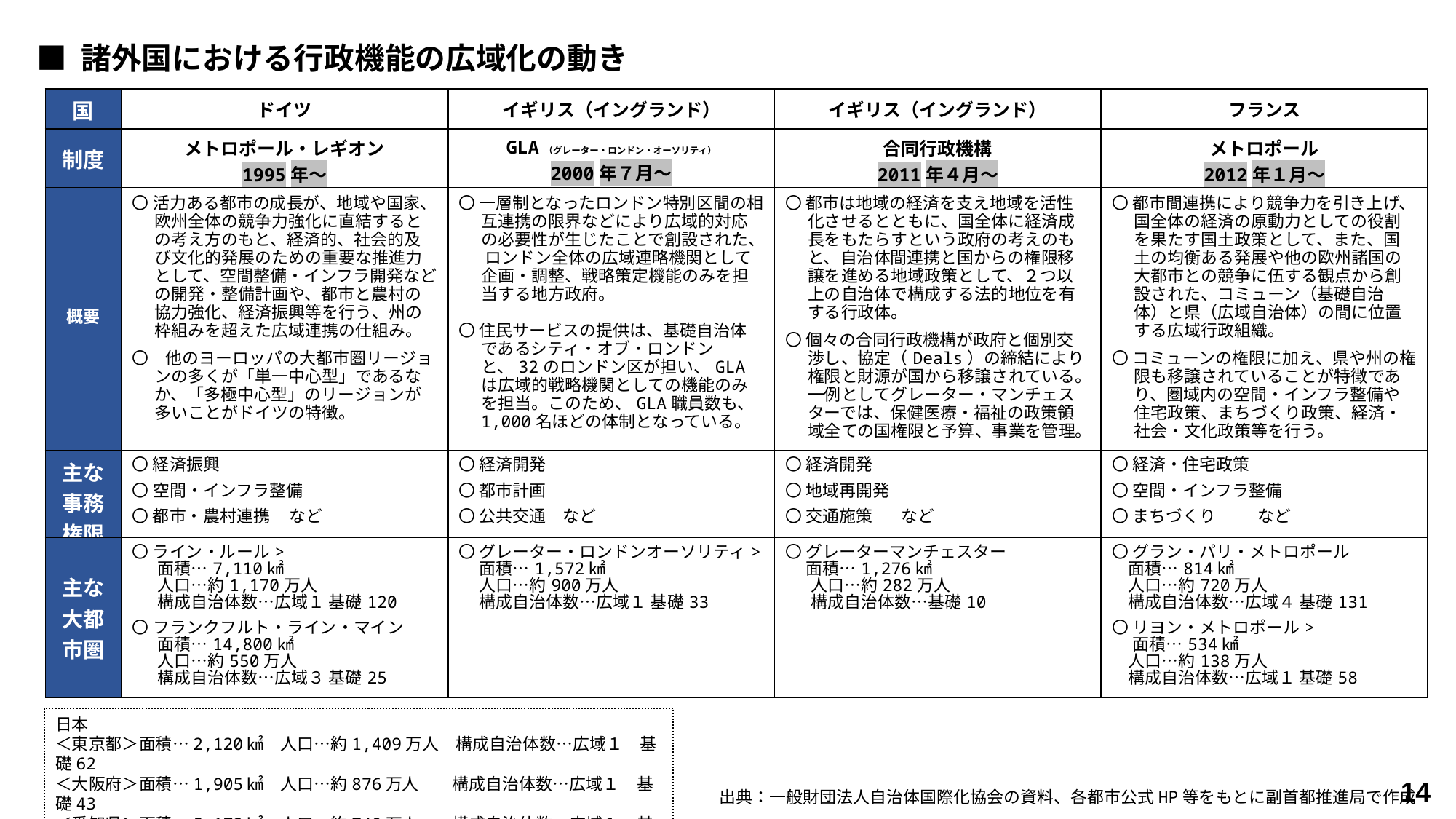

■ 諸外国における行政機能の広域化の動き
| 国 | ドイツ | イギリス（イングランド） | イギリス（イングランド） | フランス |
| --- | --- | --- | --- | --- |
| 制度 | メトロポール・レギオン 1995年～ | GLA（グレーター・ロンドン・オーソリティ） 2000年７月～ | 合同行政機構 2011年４月～ | メトロポール 2012年１月～ |
| 概要 | 〇 活力ある都市の成長が、地域や国家、欧州全体の競争力強化に直結するとの考え方のもと、経済的、社会的及び文化的発展のための重要な推進力として、空間整備・インフラ開発などの開発・整備計画や、都市と農村の協力強化、経済振興等を行う、州の枠組みを超えた広域連携の仕組み。 〇　他のヨーロッパの大都市圏リージョンの多くが「単一中心型」であるなか、「多極中心型」のリージョンが多いことがドイツの特徴。 | 〇 一層制となったロンドン特別区間の相互連携の限界などにより広域的対応の必要性が生じたことで創設された、 ロンドン全体の広域連略機関として企画・調整、戦略策定機能のみを担当する地方政府。 〇 住民サービスの提供は、基礎自治体であるシティ・オブ・ロンドンと、32のロンドン区が担い、GLAは広域的戦略機関としての機能のみを担当。このため、GLA職員数も、1,000名ほどの体制となっている。 | 〇 都市は地域の経済を支え地域を活性化させるとともに、国全体に経済成長をもたらすという政府の考えのもと、自治体間連携と国からの権限移譲を進める地域政策として、２つ以上の自治体で構成する法的地位を有する行政体。 〇 個々の合同行政機構が政府と個別交渉し、協定（Deals）の締結により権限と財源が国から移譲されている。一例としてグレーター・マンチェスターでは、保健医療・福祉の政策領域全ての国権限と予算、事業を管理。 | 〇 都市間連携により競争力を引き上げ、国全体の経済の原動力としての役割を果たす国土政策として、また、国土の均衡ある発展や他の欧州諸国の大都市との競争に伍する観点から創設された、コミューン（基礎自治体）と県（広域自治体）の間に位置する広域行政組織。 〇 コミューンの権限に加え、県や州の権限も移譲されていることが特徴であり、圏域内の空間・インフラ整備や住宅政策、まちづくり政策、経済・社会・文化政策等を行う。 |
| 主な事務 権限 | 〇 経済振興 〇 空間・インフラ整備 〇 都市・農村連携 など | 〇 経済開発 〇 都市計画 〇 公共交通　など | 〇 経済開発 〇 地域再開発 〇 交通施策　 など | 〇 経済・住宅政策 〇 空間・インフラ整備 〇 まちづくり など |
| 主な 大都市圏 | 〇 ライン・ルール> 　面積…7,110㎢ 　人口…約1,170万人 　構成自治体数…広域１ 基礎120 〇 フランクフルト・ライン・マイン 　面積…14,800㎢ 　人口…約550万人 　構成自治体数…広域３ 基礎25 | 〇 グレーター・ロンドンオーソリティ> 　 面積…1,572㎢ 　 人口…約900万人 　 構成自治体数…広域１ 基礎33 | 〇 グレーターマンチェスター 　 面積…1,276㎢ 　人口…約282万人 　構成自治体数…基礎10 | 〇 グラン・パリ・メトロポール 面積…814㎢ 人口…約720万人 構成自治体数…広域４ 基礎131 〇 リヨン・メトロポール> 　 面積…534㎢ 人口…約138万人 構成自治体数…広域１ 基礎58 |
日本
＜東京都＞面積…2,120㎢　人口…約1,409万人　構成自治体数…広域１　基礎62
＜大阪府＞面積…1,905㎢　人口…約876万人　　構成自治体数…広域１　基礎43
＜愛知県＞面積…5,173㎢　人口…約748万人　　構成自治体数…広域１　基礎54
14
出典：一般財団法人自治体国際化協会の資料、各都市公式HP等をもとに副首都推進局で作成